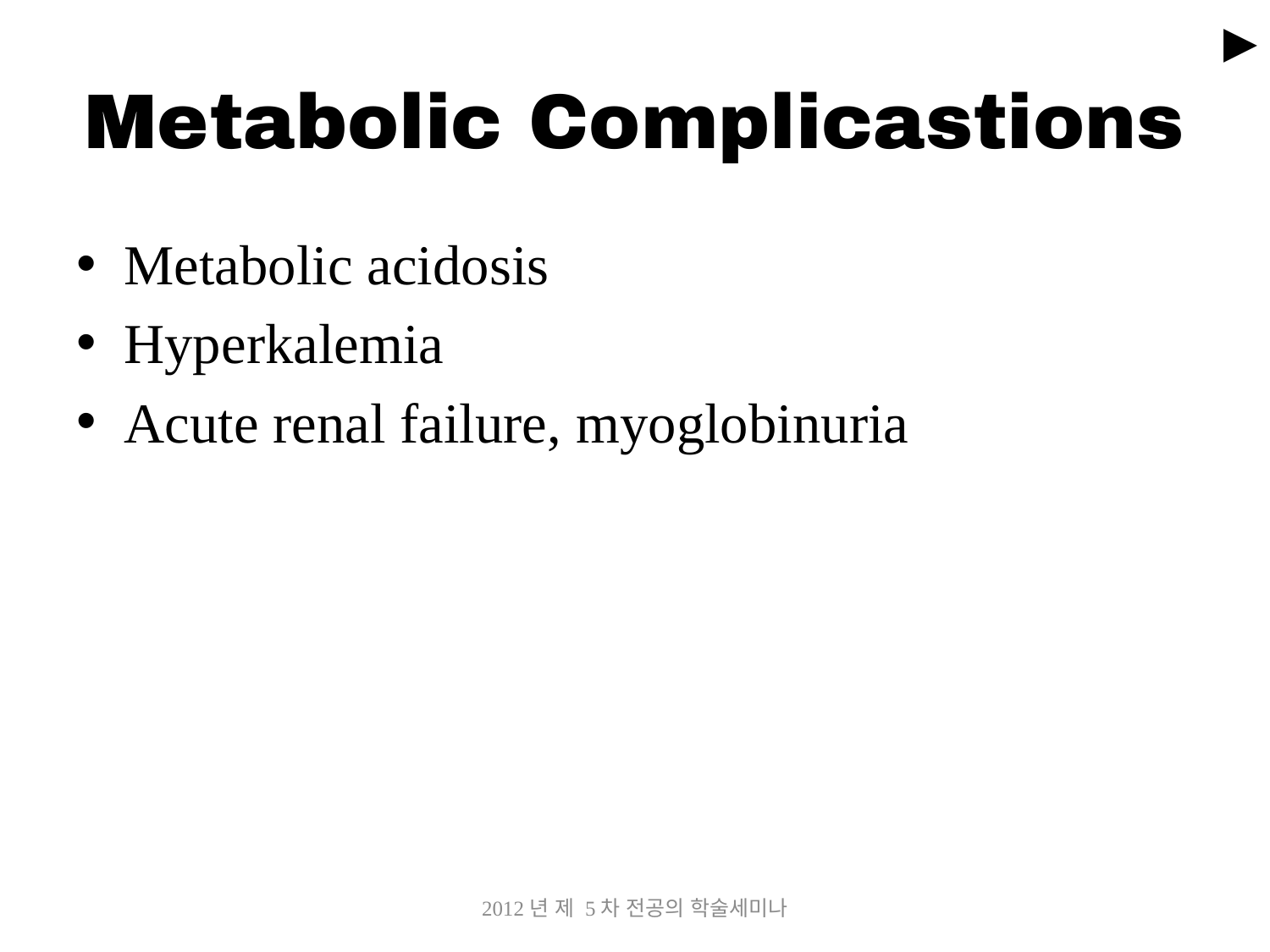

►
# Metabolic Complicastions
Metabolic acidosis
Hyperkalemia
Acute renal failure, myoglobinuria

2012년 제 5차 전공의 학술세미나